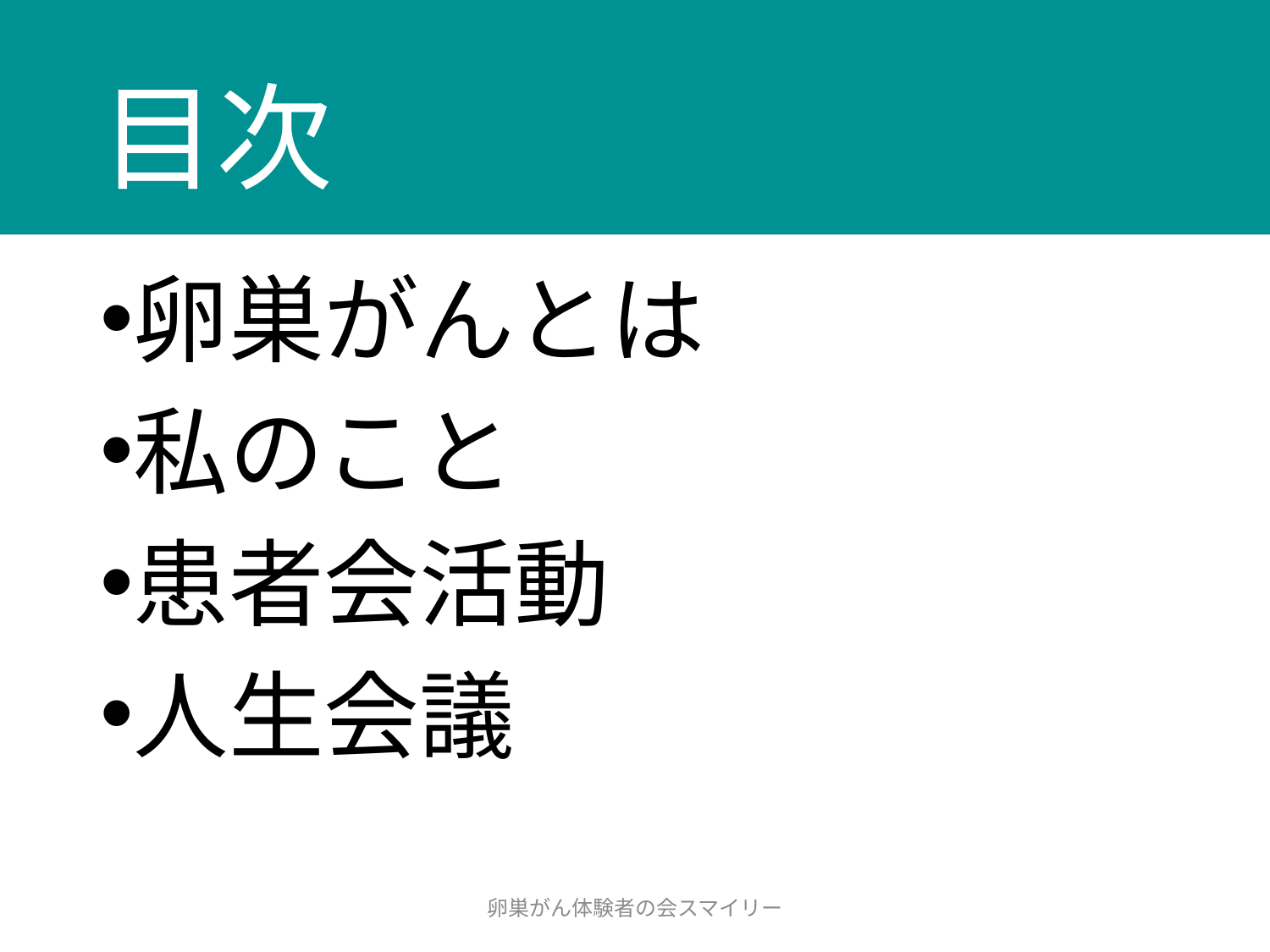

# 目次
卵巣がんとは
私のこと
患者会活動
人生会議
卵巣がん体験者の会スマイリー